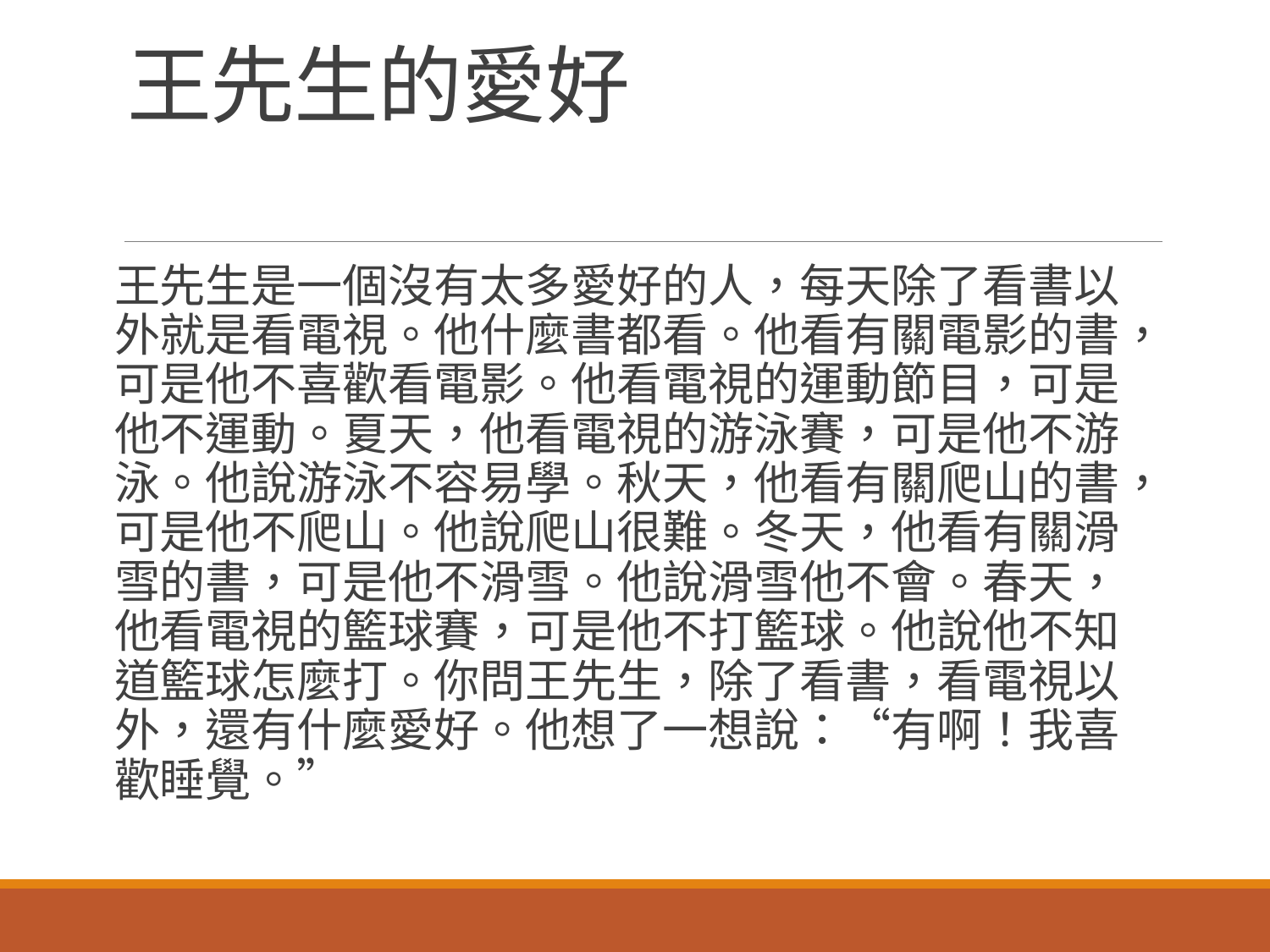

# 王先生的愛好
王先生是一個沒有太多愛好的人，每天除了看書以外就是看電視。他什麼書都看。他看有關電影的書，可是他不喜歡看電影。他看電視的運動節目，可是他不運動。夏天，他看電視的游泳賽，可是他不游泳。他說游泳不容易學。秋天，他看有關爬山的書，可是他不爬山。他說爬山很難。冬天，他看有關滑雪的書，可是他不滑雪。他說滑雪他不會。春天，他看電視的籃球賽，可是他不打籃球。他說他不知道籃球怎麼打。你問王先生，除了看書，看電視以外，還有什麼愛好。他想了一想說：“有啊！我喜歡睡覺。”